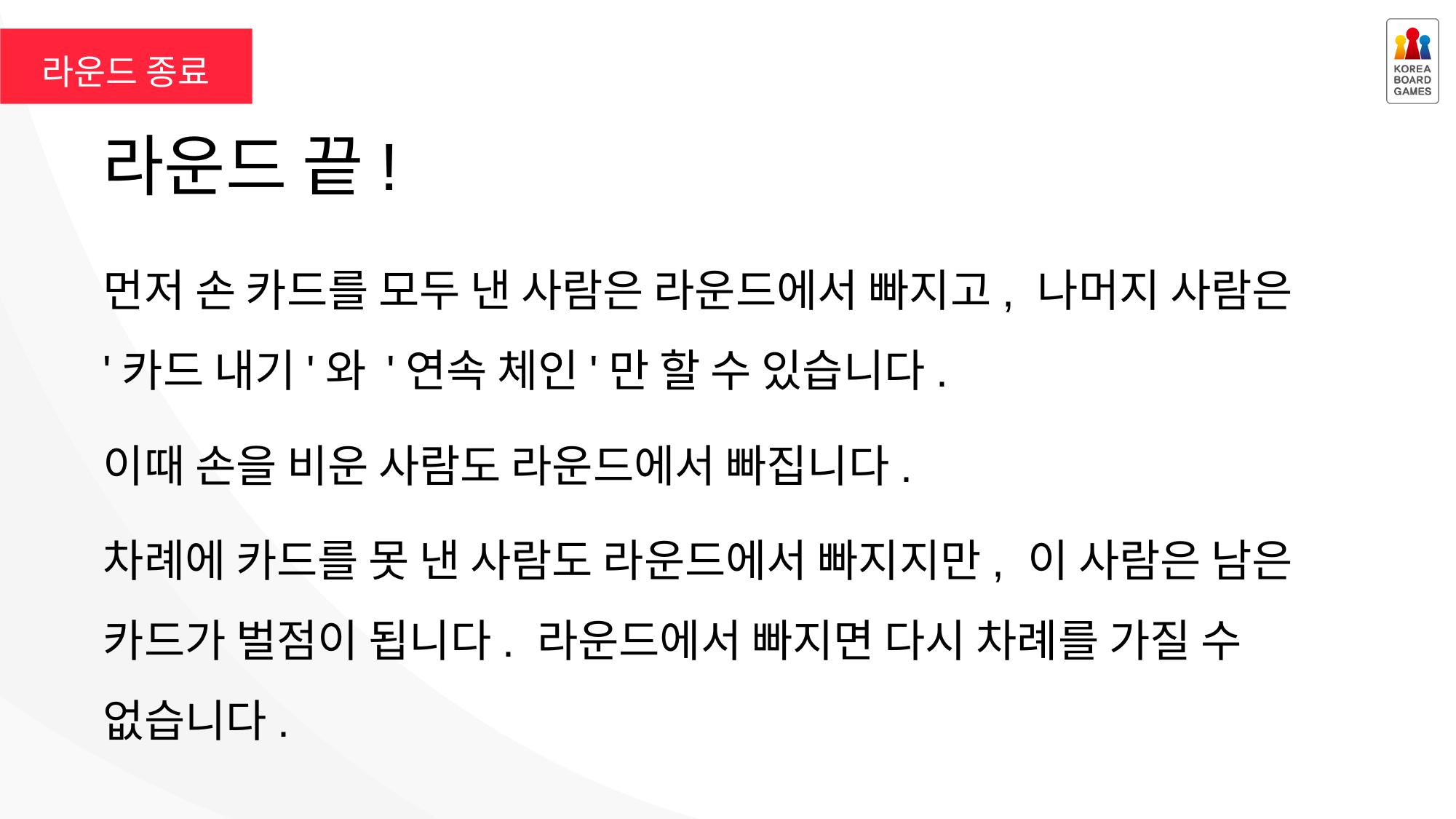

라운드 종료
# 라운드 끝!
먼저 손 카드를 모두 낸 사람은 라운드에서 빠지고, 나머지 사람은 '카드 내기'와 '연속 체인'만 할 수 있습니다.
이때 손을 비운 사람도 라운드에서 빠집니다.
차례에 카드를 못 낸 사람도 라운드에서 빠지지만, 이 사람은 남은 카드가 벌점이 됩니다. 라운드에서 빠지면 다시 차례를 가질 수 없습니다.